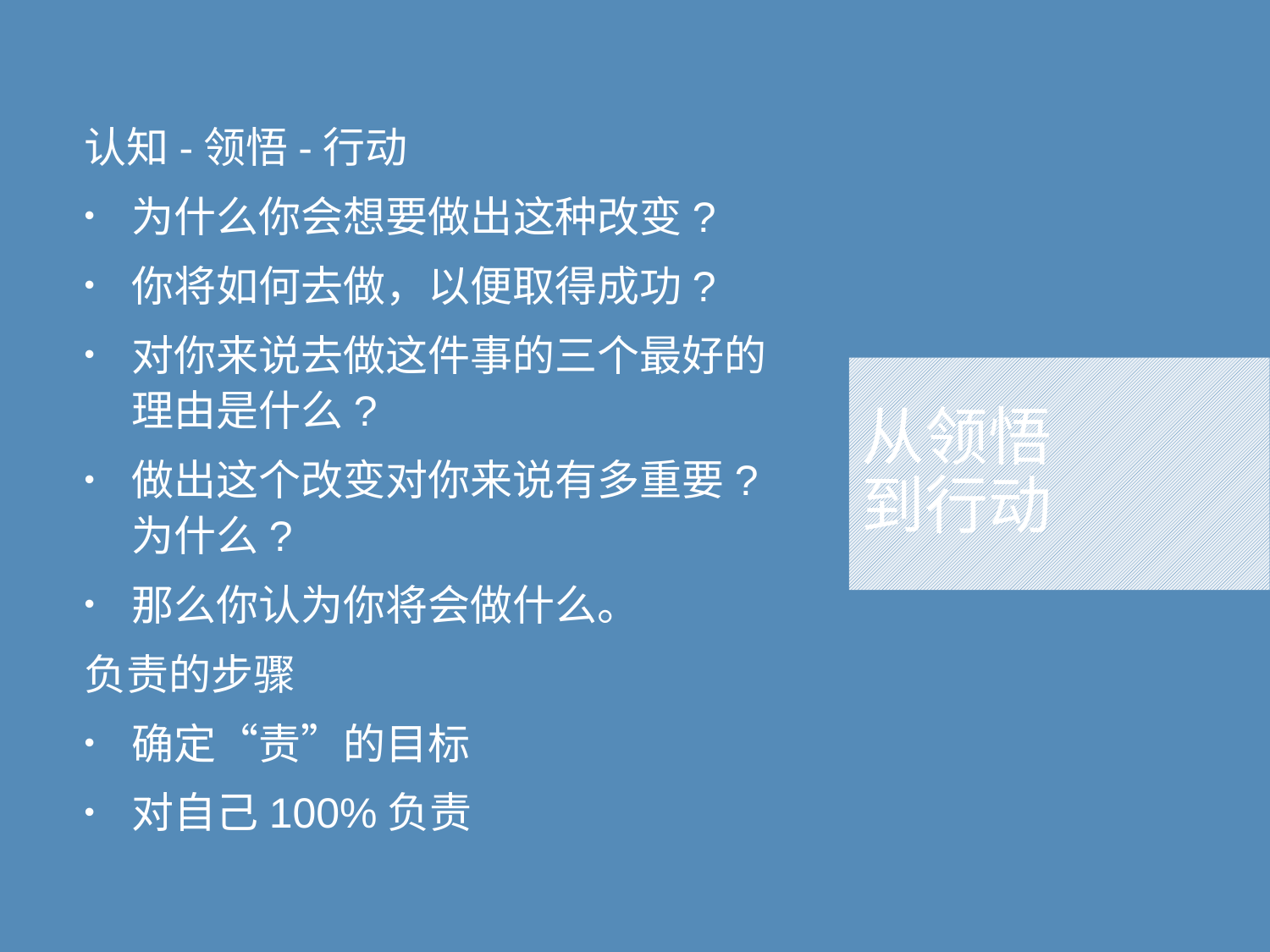

认知-领悟-行动
为什么你会想要做出这种改变?
你将如何去做，以便取得成功?
对你来说去做这件事的三个最好的理由是什么?
做出这个改变对你来说有多重要?为什么?
那么你认为你将会做什么。
负责的步骤
确定“责”的目标
对自己100%负责
# 从领悟 到行动